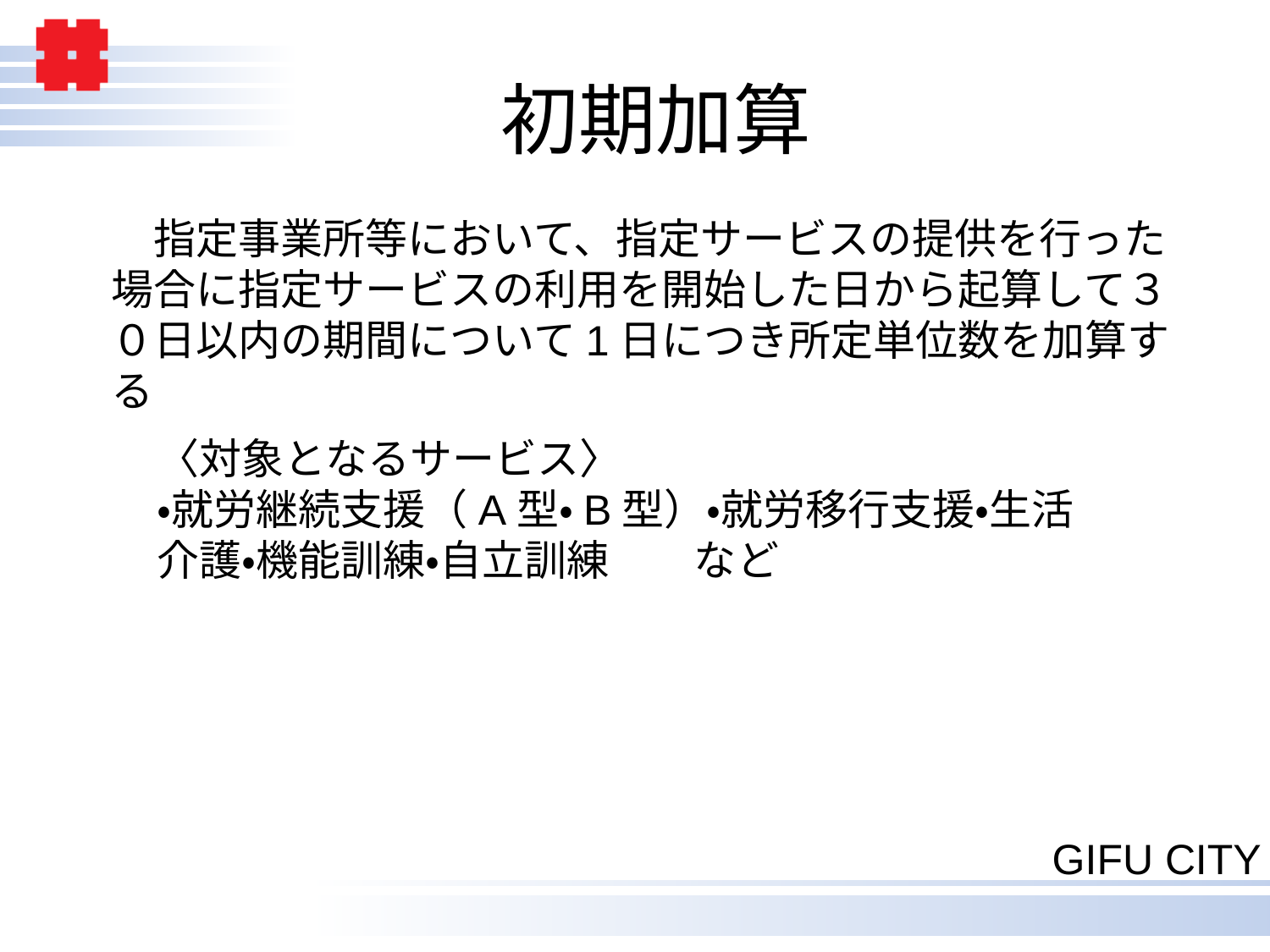

# 初期加算
　指定事業所等において、指定サービスの提供を行った場合に指定サービスの利用を開始した日から起算して３０日以内の期間について1日につき所定単位数を加算する
〈対象となるサービス〉
・就労継続支援（A型・B型）・就労移行支援・生活介護・機能訓練・自立訓練　　など